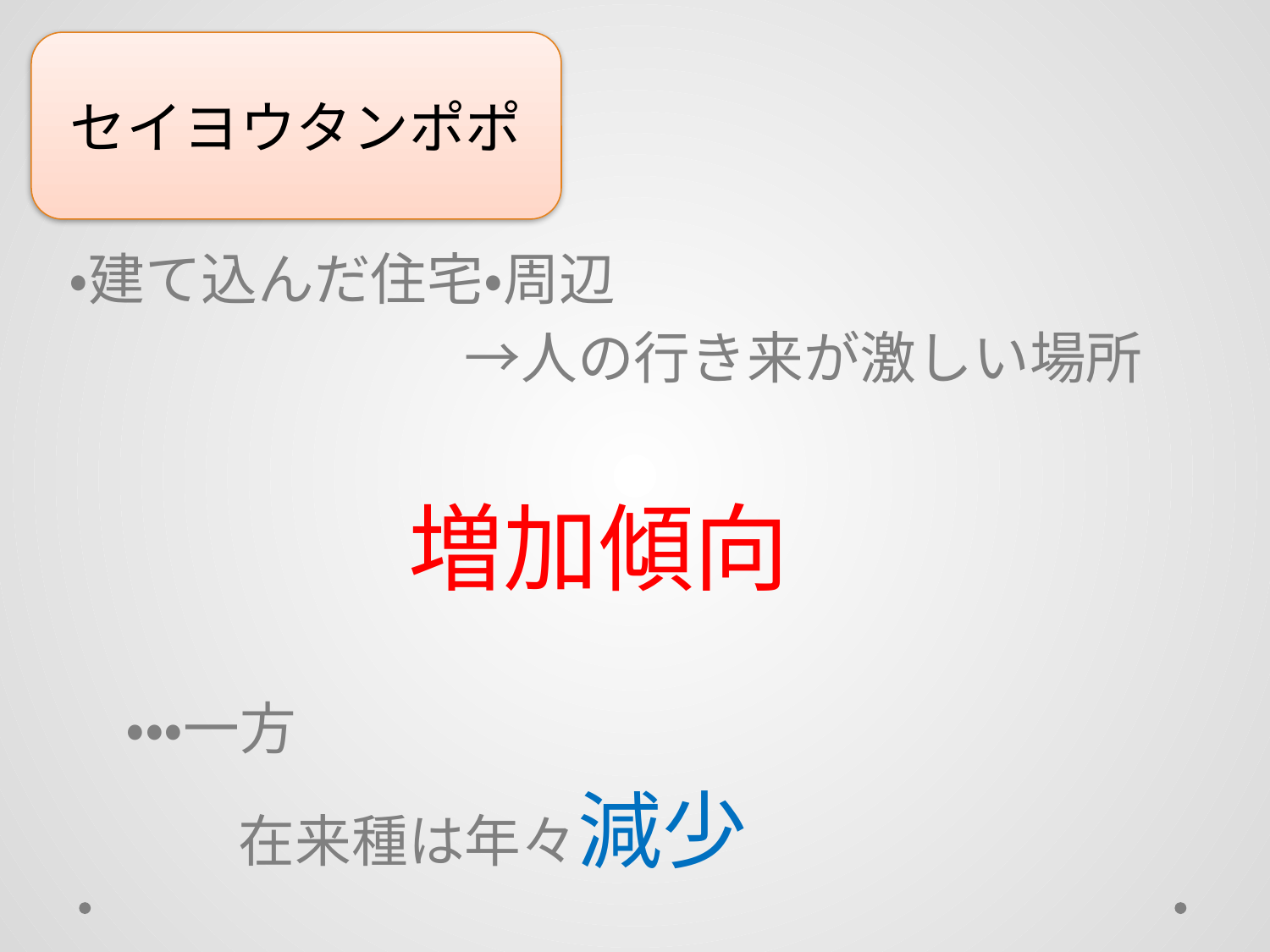

・建て込んだ住宅・周辺
　　　　　　　　→人の行き来が激しい場所

　　　　　　　増加傾向

　　・・・一方
　　　　在来種は年々減少

#
セイヨウタンポポ